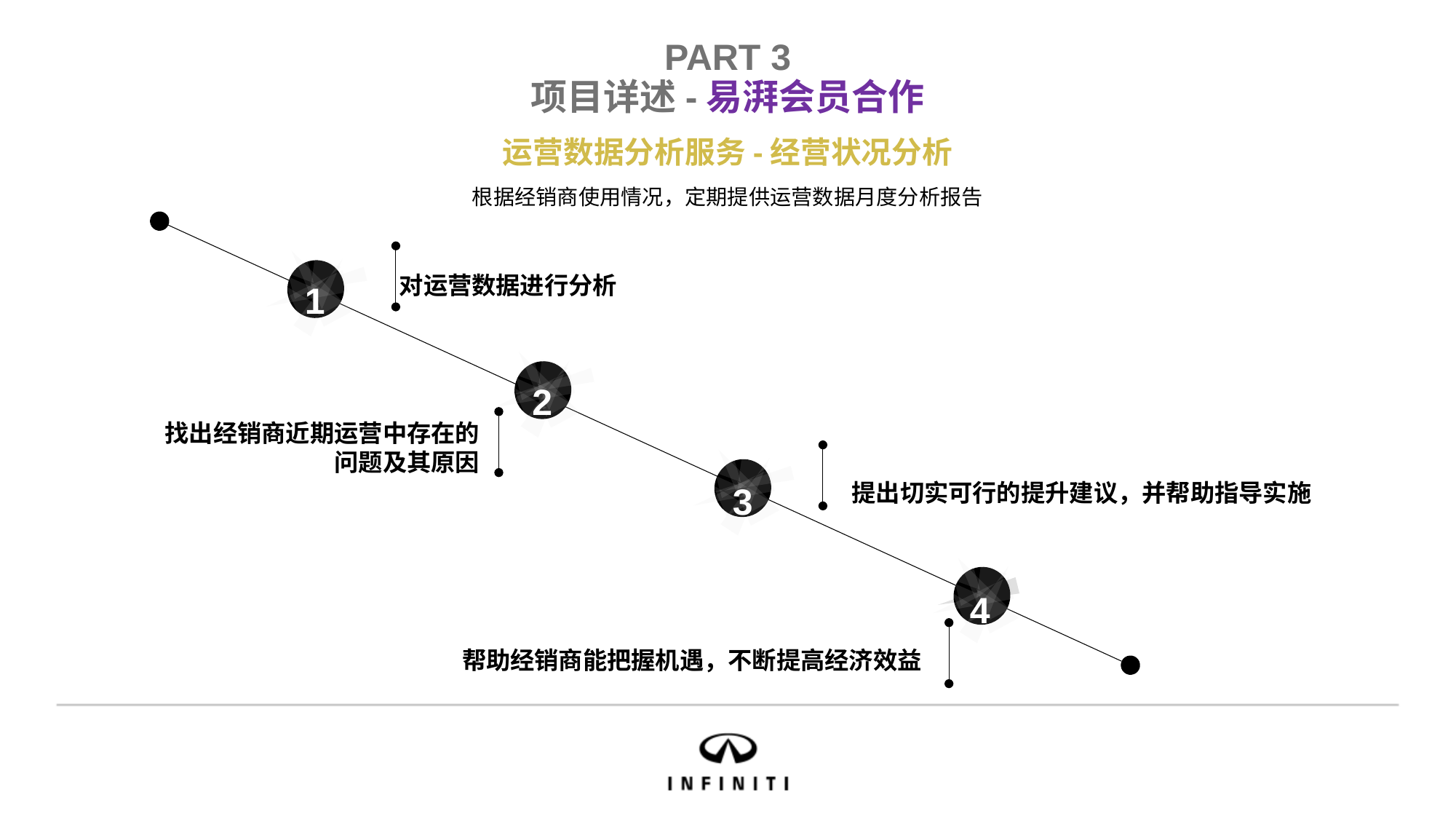

PART 3
项目详述-易湃会员合作
运营数据分析服务-经营状况分析
根据经销商使用情况，定期提供运营数据月度分析报告

1

对运营数据进行分析

2
找出经销商近期运营中存在的
问题及其原因

3
提出切实可行的提升建议，并帮助指导实施

4
帮助经销商能把握机遇，不断提高经济效益